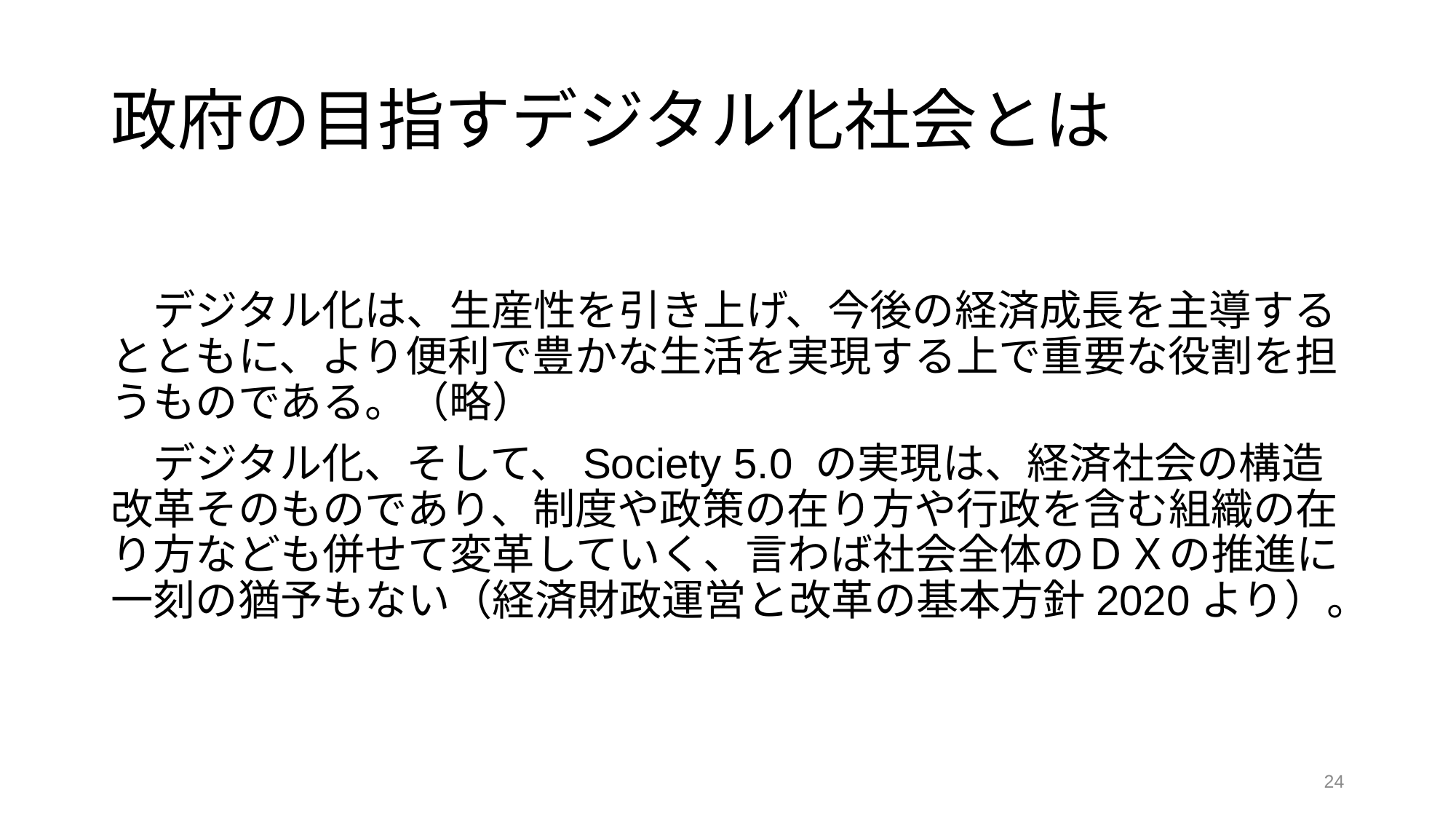

# 政府の目指すデジタル化社会とは

　デジタル化は、生産性を引き上げ、今後の経済成長を主導するとともに、より便利で豊かな生活を実現する上で重要な役割を担うものである。（略）
　デジタル化、そして、Society 5.0 の実現は、経済社会の構造改革そのものであり、制度や政策の在り方や行政を含む組織の在り方なども併せて変革していく、言わば社会全体のＤＸの推進に一刻の猶予もない（経済財政運営と改革の基本方針2020より）。
24